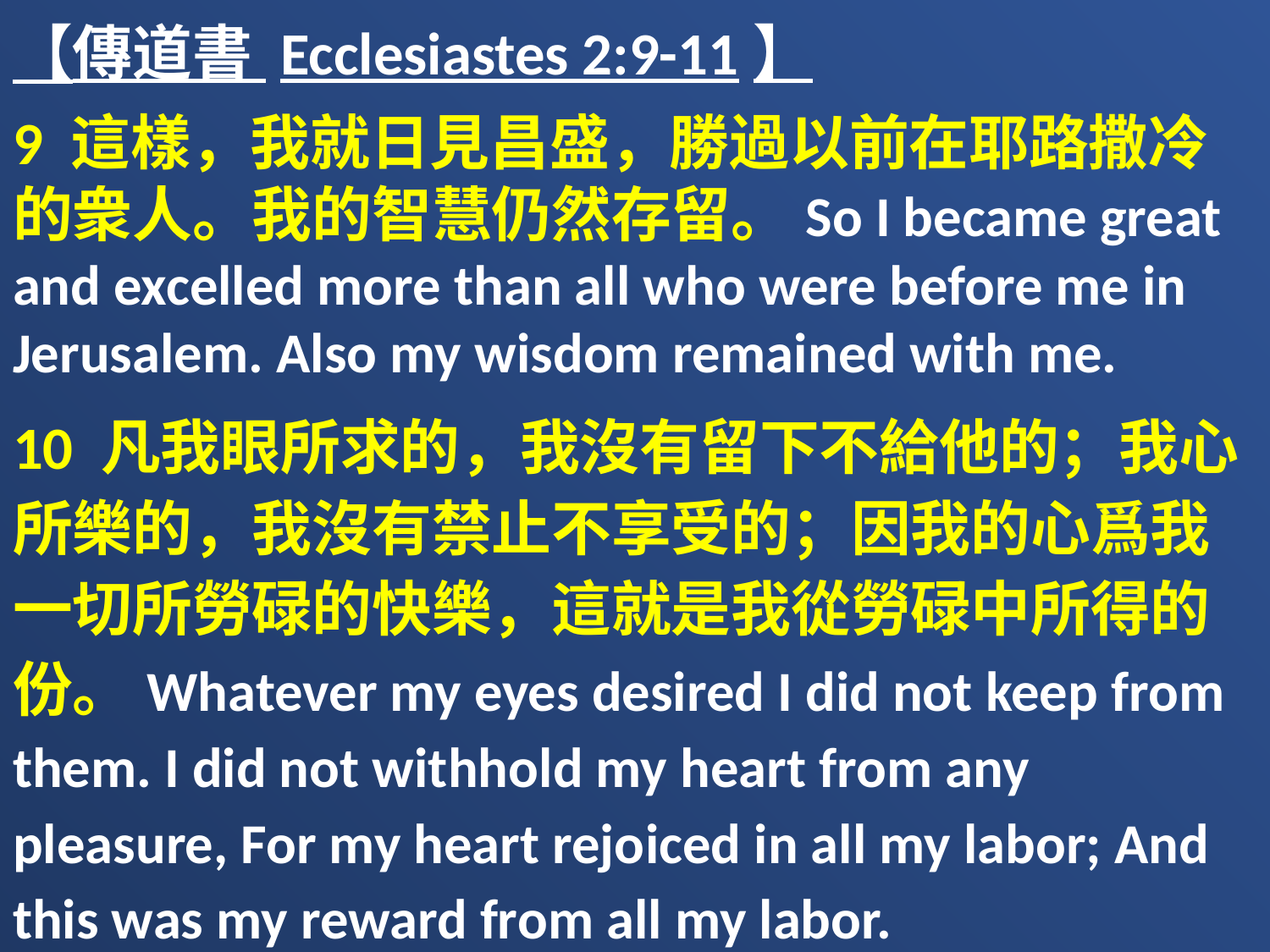

【傳道書 Ecclesiastes 2:9-11】
9 這樣，我就日見昌盛，勝過以前在耶路撒冷的衆人。我的智慧仍然存留。So I became great and excelled more than all who were before me in Jerusalem. Also my wisdom remained with me.
10 凡我眼所求的，我沒有留下不給他的；我心所樂的，我沒有禁止不享受的；因我的心爲我一切所勞碌的快樂，這就是我從勞碌中所得的份。Whatever my eyes desired I did not keep from them. I did not withhold my heart from any pleasure, For my heart rejoiced in all my labor; And this was my reward from all my labor.